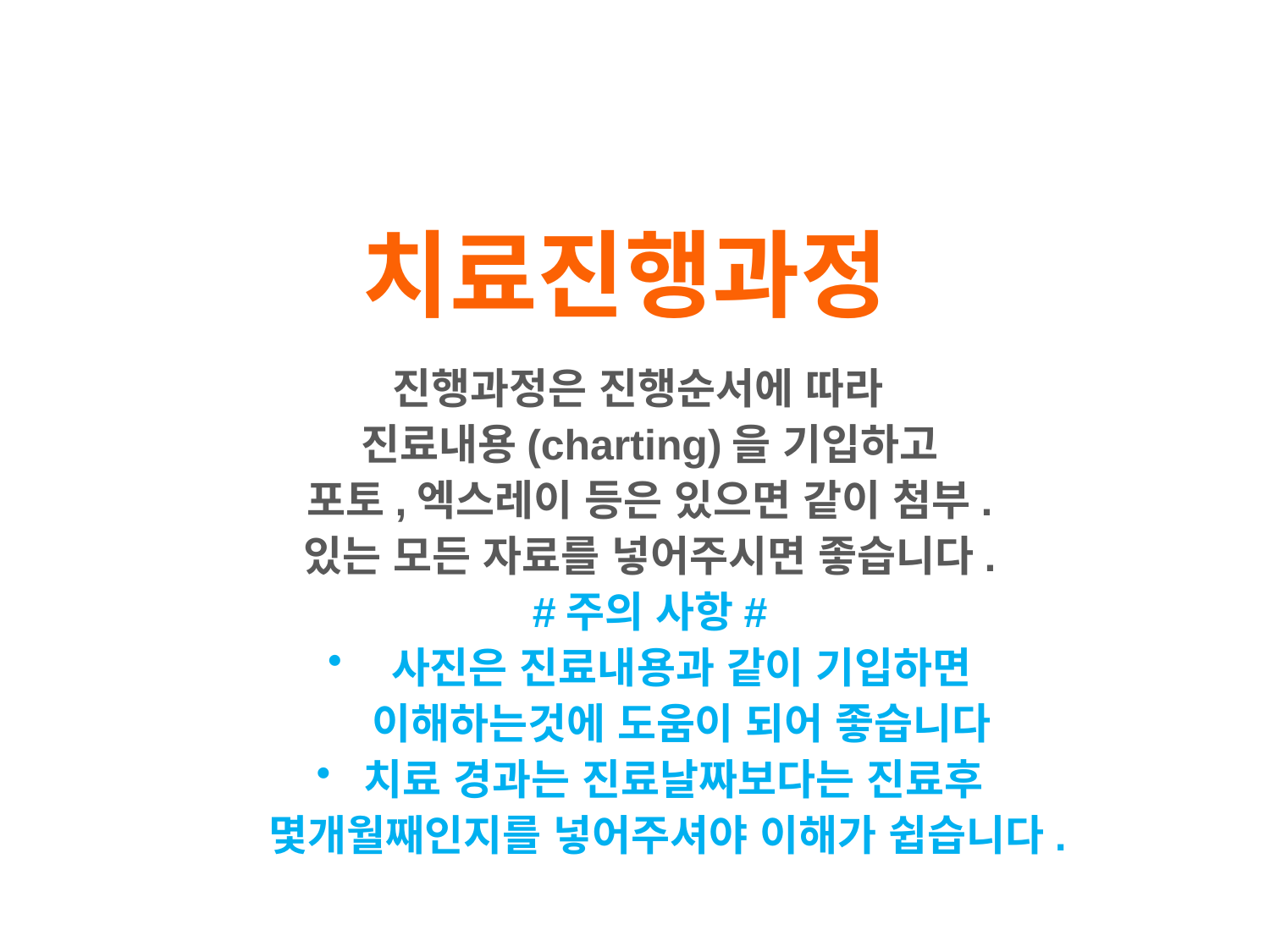

치료진행과정
진행과정은 진행순서에 따라
진료내용(charting)을 기입하고
포토,엑스레이 등은 있으면 같이 첨부.
있는 모든 자료를 넣어주시면 좋습니다.
#주의 사항#
사진은 진료내용과 같이 기입하면 이해하는것에 도움이 되어 좋습니다
치료 경과는 진료날짜보다는 진료후 몇개월째인지를 넣어주셔야 이해가 쉽습니다.